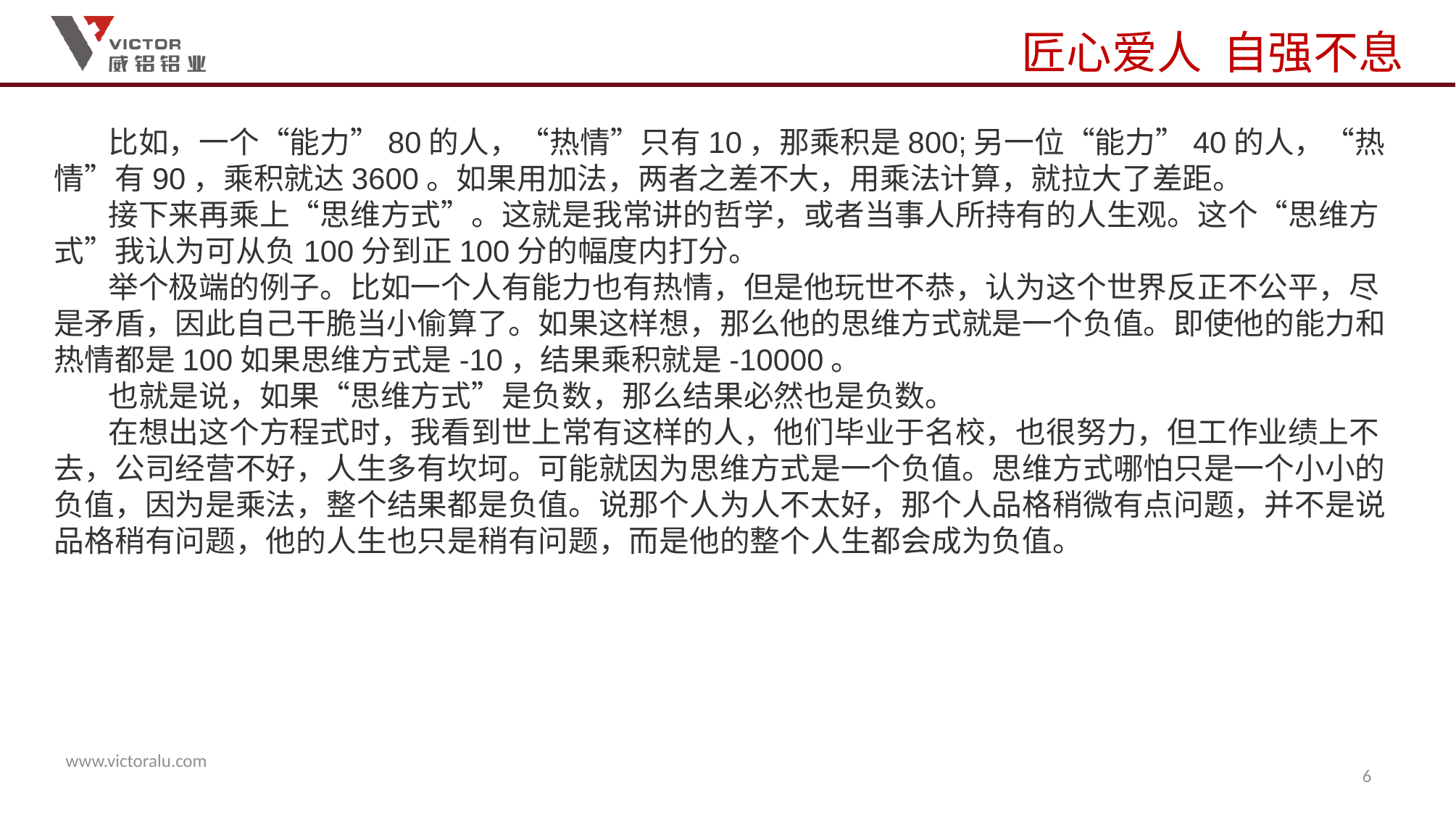

比如，一个“能力”80的人，“热情”只有10，那乘积是800;另一位“能力”40的人，“热情”有90，乘积就达3600。如果用加法，两者之差不大，用乘法计算，就拉大了差距。
       接下来再乘上“思维方式”。这就是我常讲的哲学，或者当事人所持有的人生观。这个“思维方式”我认为可从负100分到正100分的幅度内打分。
       举个极端的例子。比如一个人有能力也有热情，但是他玩世不恭，认为这个世界反正不公平，尽是矛盾，因此自己干脆当小偷算了。如果这样想，那么他的思维方式就是一个负值。即使他的能力和热情都是100如果思维方式是-10，结果乘积就是-10000。
       也就是说，如果“思维方式”是负数，那么结果必然也是负数。
       在想出这个方程式时，我看到世上常有这样的人，他们毕业于名校，也很努力，但工作业绩上不去，公司经营不好，人生多有坎坷。可能就因为思维方式是一个负值。思维方式哪怕只是一个小小的负值，因为是乘法，整个结果都是负值。说那个人为人不太好，那个人品格稍微有点问题，并不是说品格稍有问题，他的人生也只是稍有问题，而是他的整个人生都会成为负值。

6